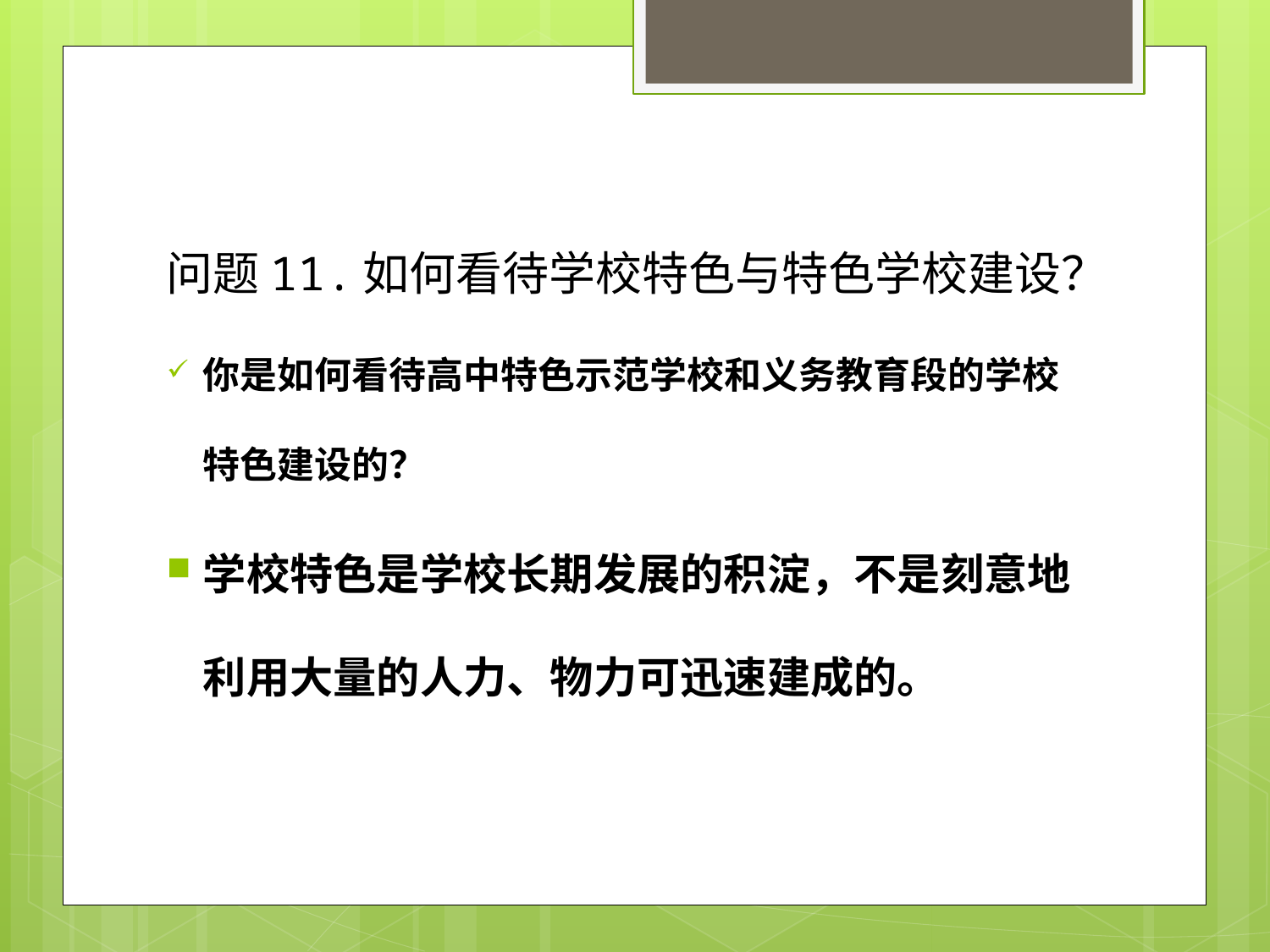

问题11.如何看待学校特色与特色学校建设？
你是如何看待高中特色示范学校和义务教育段的学校特色建设的？
学校特色是学校长期发展的积淀，不是刻意地利用大量的人力、物力可迅速建成的。